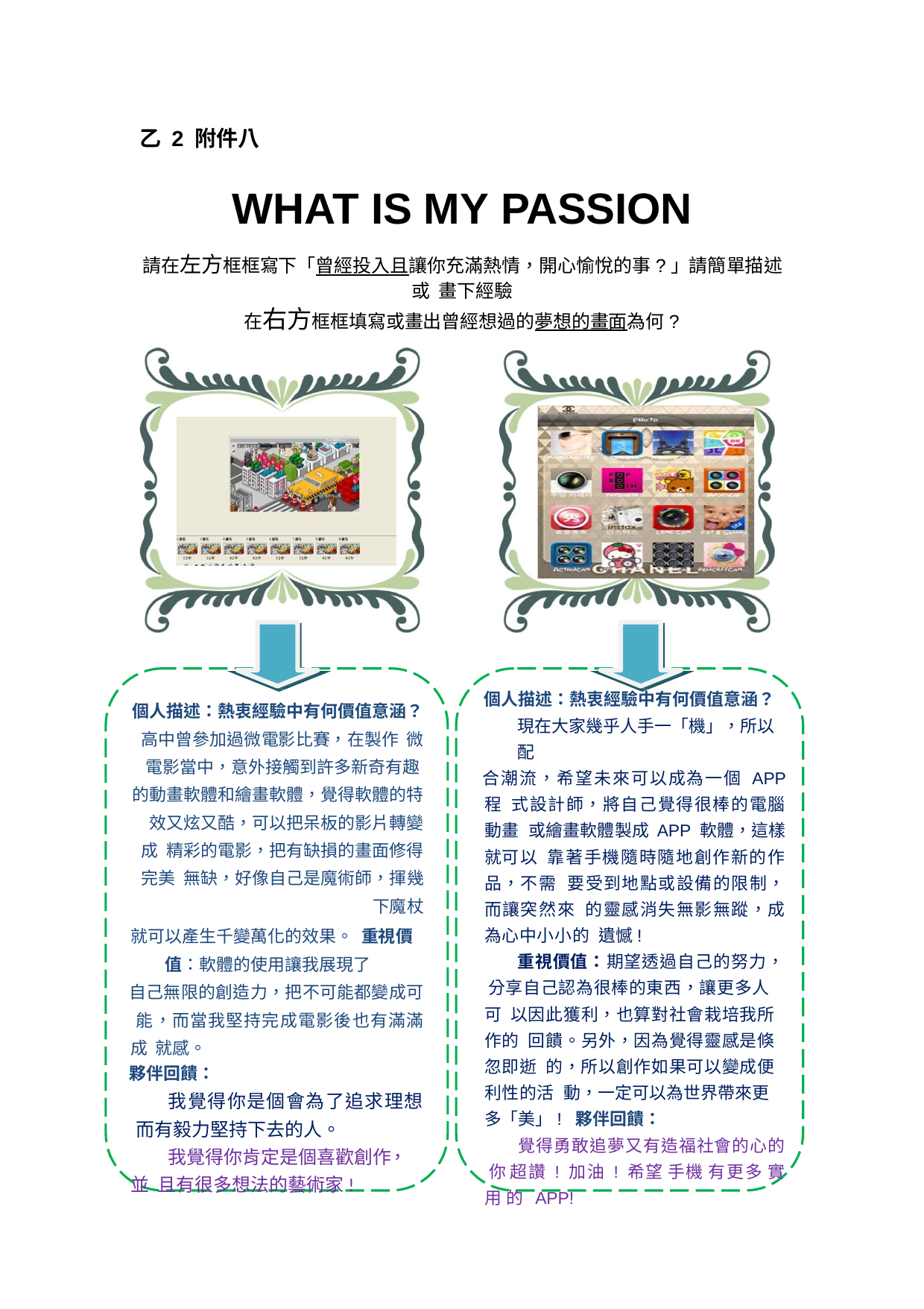

乙 2 附件八

WHAT IS MY PASSION
請在左方框框寫下「曾經投入且讓你充滿熱情，開心愉悅的事?」請簡單描述或  畫下經驗
在右方框框填寫或畫出曾經想過的夢想的畫面為何?

個人描述：熱衷經驗中有何價值意涵？  現在大家幾乎人手一「機」，所以配
合潮流，希望未來可以成為一個 APP 程  式設計師，將自己覺得很棒的電腦動畫  或繪畫軟體製成 APP 軟體，這樣就可以  靠著手機隨時隨地創作新的作品，不需  要受到地點或設備的限制，而讓突然來  的靈感消失無影無蹤，成為心中小小的  遺憾!
重視價值：期望透過自己的努力，  分享自己認為很棒的東西，讓更多人可  以因此獲利，也算對社會栽培我所作的  回饋。另外，因為覺得靈感是倏忽即逝  的，所以創作如果可以變成便利性的活  動，一定可以為世界帶來更多「美」!  夥伴回饋：
覺得勇敢追夢又有造福社會的心的  你 超讚 ! 加油 ! 希望 手機 有更多 實用 的  APP!
個人描述：熱衷經驗中有何價值意涵？  高中曾參加過微電影比賽，在製作  微電影當中，意外接觸到許多新奇有趣  的動畫軟體和繪畫軟體，覺得軟體的特  效又炫又酷，可以把呆板的影片轉變成  精彩的電影，把有缺損的畫面修得完美  無缺，好像自己是魔術師，揮幾下魔杖
就可以產生千變萬化的效果。  重視價值：軟體的使用讓我展現了
自己無限的創造力，把不可能都變成可  能，而當我堅持完成電影後也有滿滿成  就感。
夥伴回饋：
我覺得你是個會為了追求理想  而有毅力堅持下去的人。
我覺得你肯定是個喜歡創作，並  且有很多想法的藝術家!